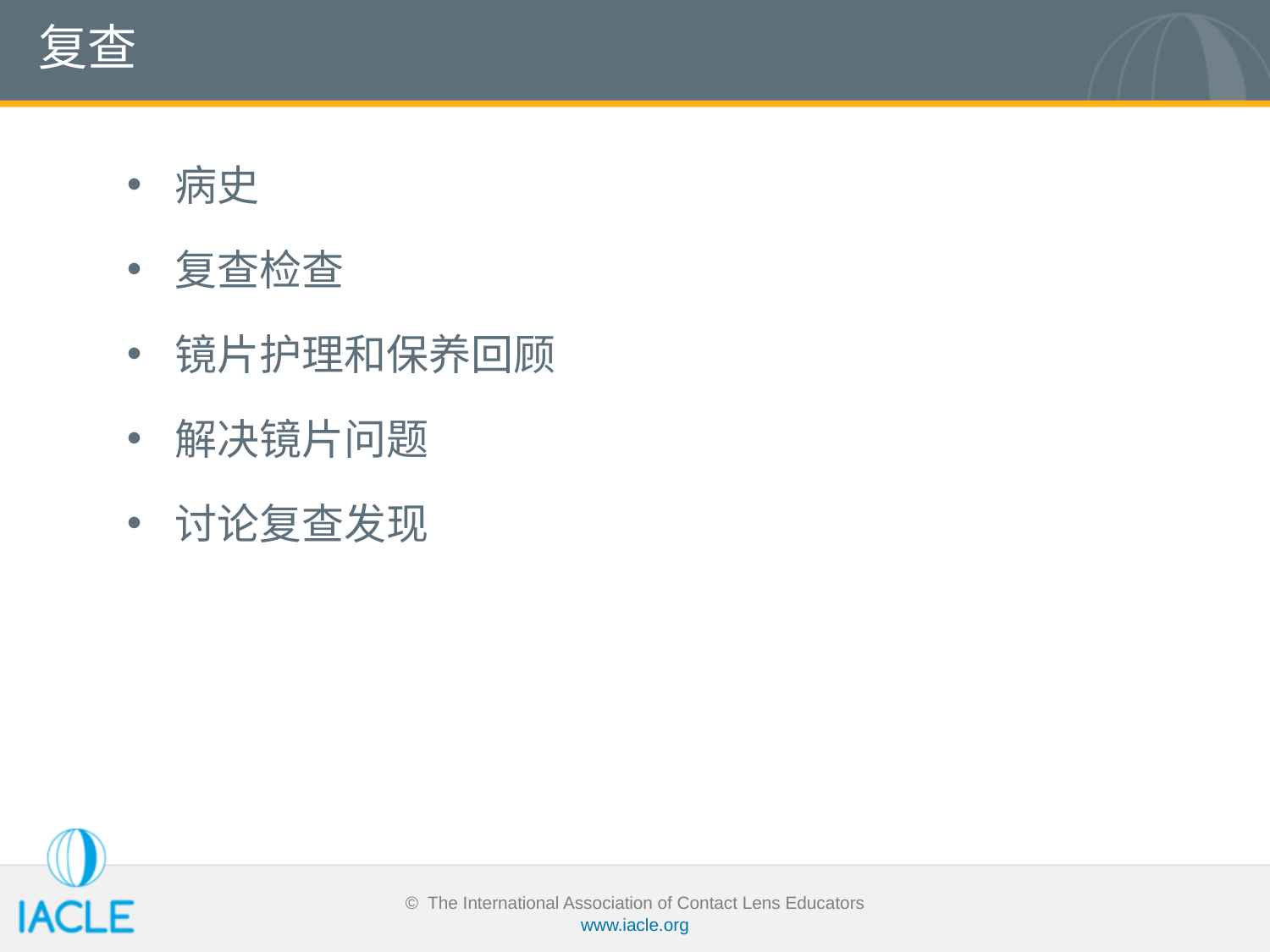

# 复查
病史
复查检查
镜片护理和保养回顾
解决镜片问题
讨论复查发现